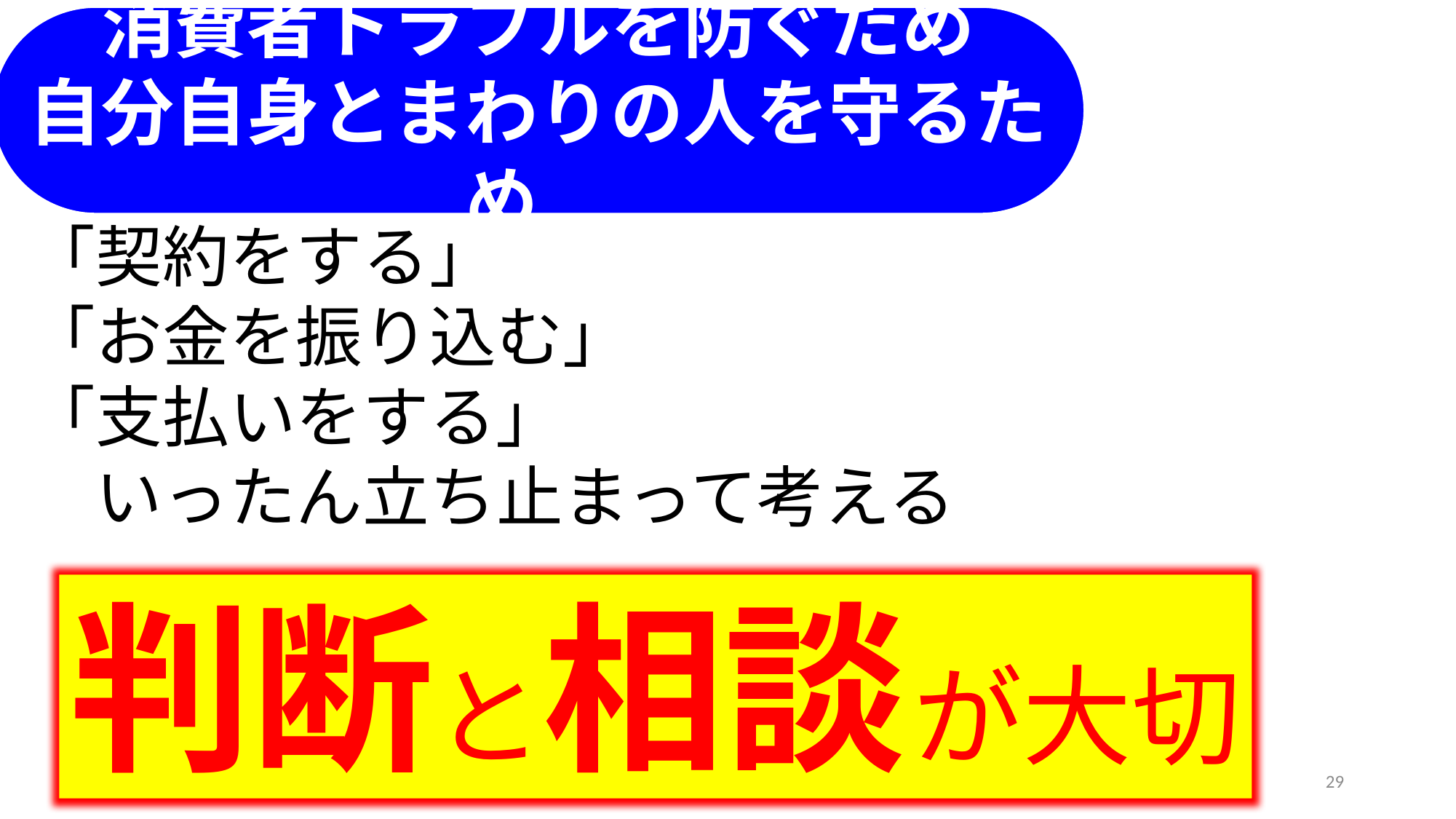

消費者トラブルを防ぐため
自分自身とまわりの人を守るため
「契約をする」
「お金を振り込む」
「支払いをする」
　いったん立ち止まって考える

判断と相談 が大切
29